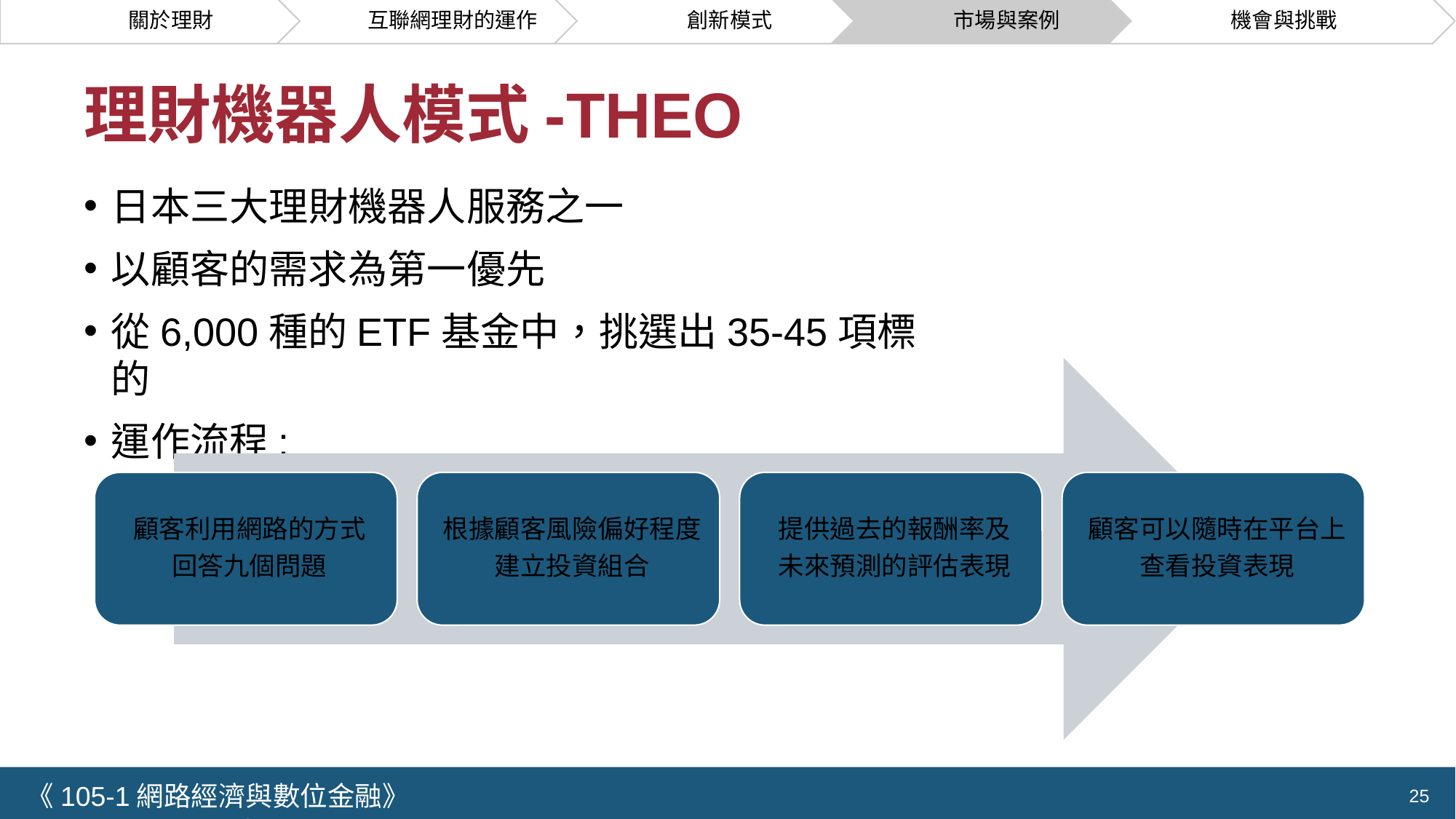

關於理財
互聯網理財的運作
創新模式
市場與案例
機會與挑戰
# 理財機器人模式-THEO
日本三大理財機器人服務之一
以顧客的需求為第一優先
從6,000種的ETF基金中，挑選出35-45項標的
運作流程:
顧客利用網路的方式
回答九個問題
根據顧客風險偏好程度
建立投資組合
提供過去的報酬率及
未來預測的評估表現
顧客可以隨時在平台上
查看投資表現
《105-1網路經濟與數位金融》                                                                                                                                             NCTU.IIM.IEBI Lab
25